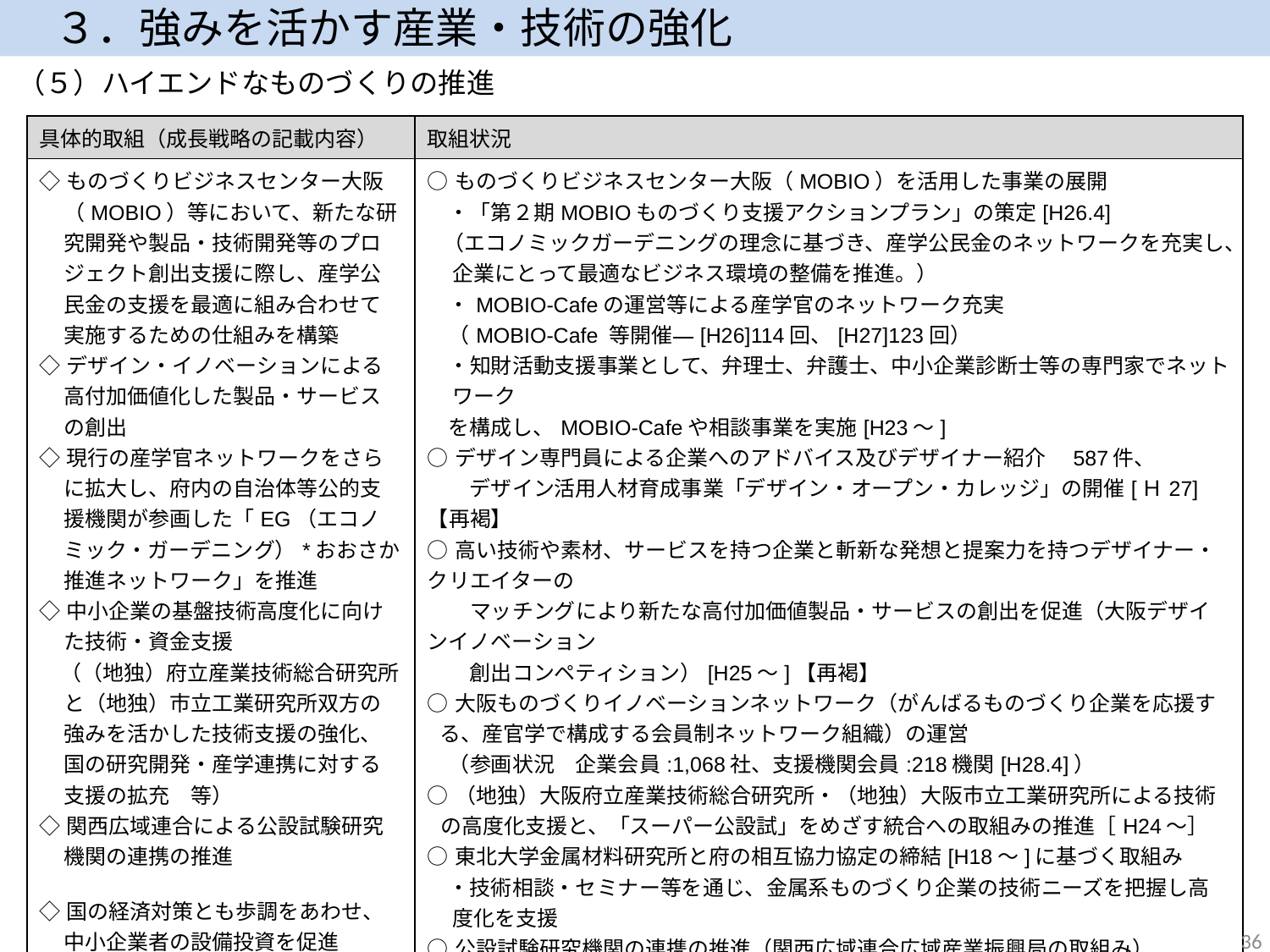

３．強みを活かす産業・技術の強化
（５）ハイエンドなものづくりの推進
| 具体的取組（成長戦略の記載内容） | 取組状況 |
| --- | --- |
| ◇ものづくりビジネスセンター大阪（MOBIO）等において、新たな研究開発や製品・技術開発等のプロジェクト創出支援に際し、産学公民金の支援を最適に組み合わせて実施するための仕組みを構築 ◇デザイン・イノベーションによる高付加価値化した製品・サービスの創出 ◇現行の産学官ネットワークをさらに拡大し、府内の自治体等公的支援機関が参画した「EG（エコノミック・ガーデニング）\*おおさか推進ネットワーク」を推進 ◇中小企業の基盤技術高度化に向けた技術・資金支援 　（（地独）府立産業技術総合研究所と（地独）市立工業研究所双方の強みを活かした技術支援の強化、国の研究開発・産学連携に対する支援の拡充　等） ◇関西広域連合による公設試験研究機関の連携の推進 ◇国の経済対策とも歩調をあわせ、中小企業者の設備投資を促進 | ○ものづくりビジネスセンター大阪（MOBIO）を活用した事業の展開 　・「第２期MOBIOものづくり支援アクションプラン」の策定[H26.4] （エコノミックガーデニングの理念に基づき、産学公民金のネットワークを充実し、企業にとって最適なビジネス環境の整備を推進。） 　・MOBIO-Cafeの運営等による産学官のネットワーク充実 　（MOBIO-Cafe 等開催　[H26]114回、[H27]123回） 　・知財活動支援事業として、弁理士、弁護士、中小企業診断士等の専門家でネットワーク 　を構成し、MOBIO-Cafeや相談事業を実施[H23～] ○デザイン専門員による企業へのアドバイス及びデザイナー紹介　587件、 　　デザイン活用人材育成事業「デザイン・オープン・カレッジ」の開催[Ｈ27] 【再褐】 ○高い技術や素材、サービスを持つ企業と斬新な発想と提案力を持つデザイナー・クリエイターの 　　マッチングにより新たな高付加価値製品・サービスの創出を促進（大阪デザインイノベーション 　　創出コンペティション）[H25～]【再褐】 ○大阪ものづくりイノベーションネットワーク（がんばるものづくり企業を応援する、産官学で構成する会員制ネットワーク組織）の運営　 　（参画状況　企業会員:1,068社、支援機関会員:218機関[H28.4]） ○（地独）大阪府立産業技術総合研究所・（地独）大阪市立工業研究所による技術の高度化支援と、「スーパー公設試」をめざす統合への取組みの推進［H24～］ ○東北大学金属材料研究所と府の相互協力協定の締結[H18～]に基づく取組み 　・技術相談・セミナー等を通じ、金属系ものづくり企業の技術ニーズを把握し高度化を支援 ○公設試験研究機関の連携の推進（関西広域連合広域産業振興局の取組み） 　・各公設試における機器利用等に関する割増料金解消を継続 ・公設試の共同ポータルサイトによる各公設試の保有機器や技術シーズ等の一元的な情報発 信を実施 　・企業による利用促進を目的とした外部向け研究会、各公設試間の連携促進を目的とした内 　 部向け研究会を実施 ○「設備投資応援融資（保証協会保証付、金融機関提案型融資における設備投資特別枠）」の創設[Ｈ26～] |
36